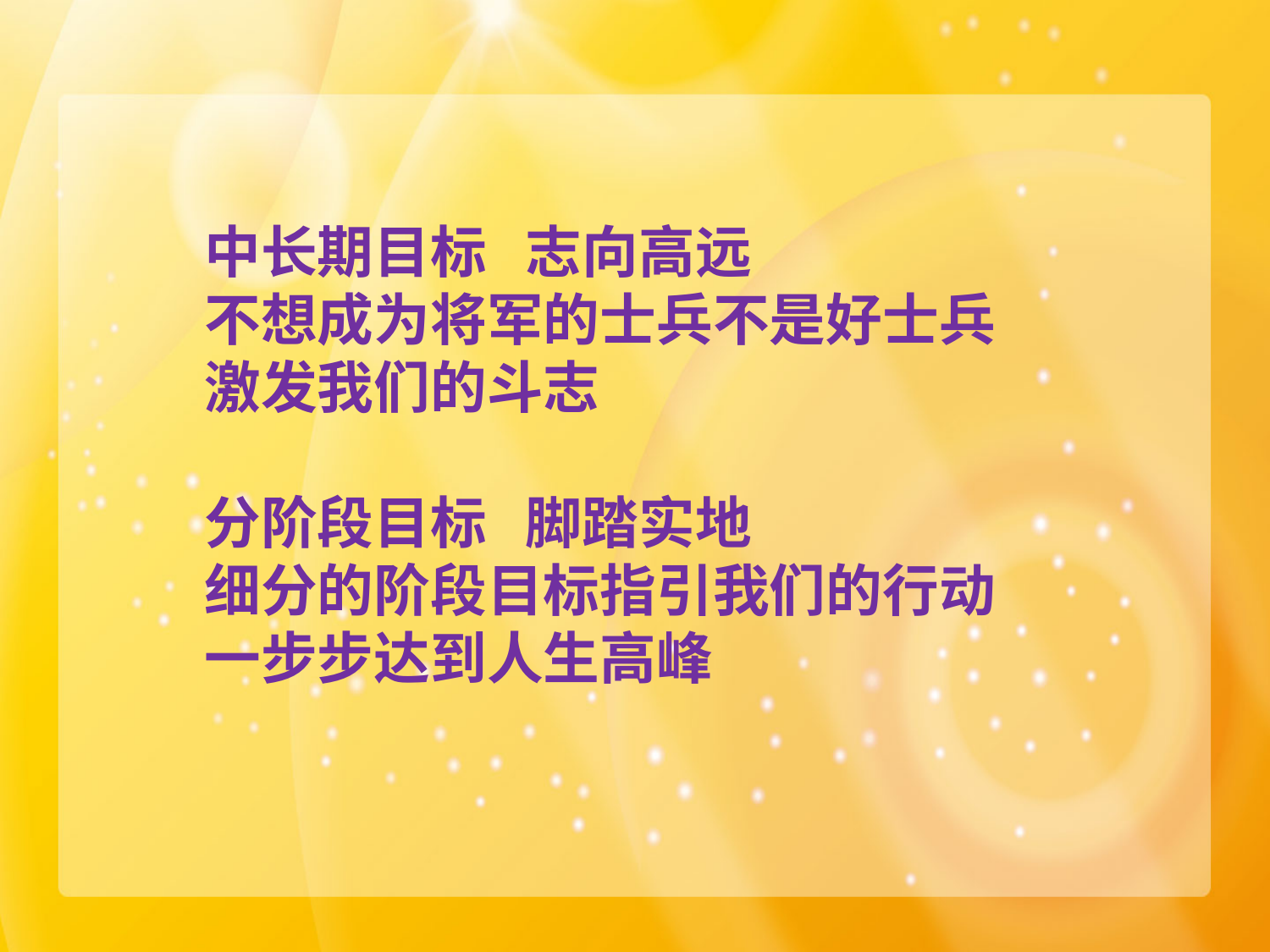

中长期目标   志向高远
不想成为将军的士兵不是好士兵
激发我们的斗志

分阶段目标   脚踏实地
细分的阶段目标指引我们的行动
一步步达到人生高峰